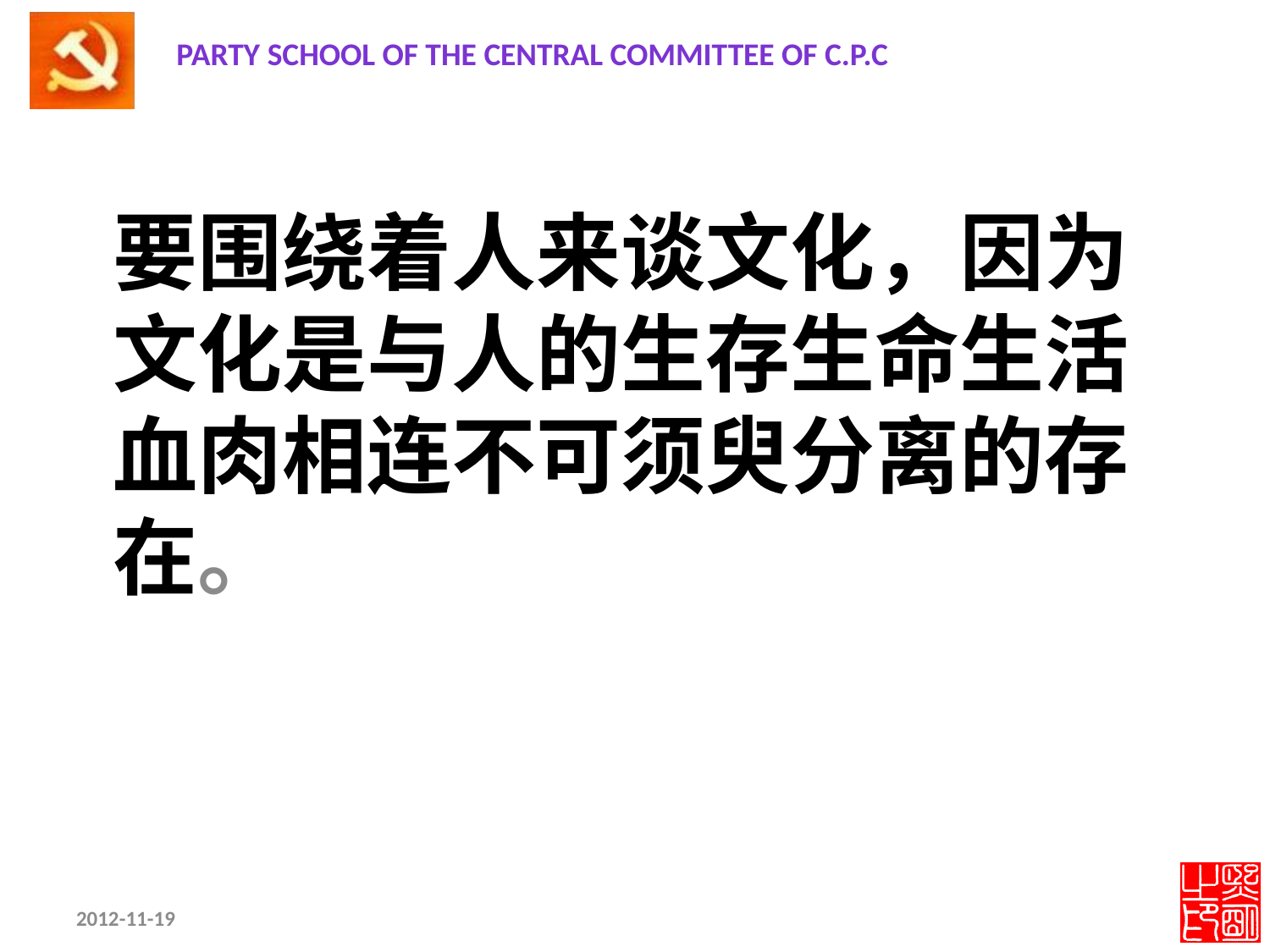

要围绕着人来谈文化，因为文化是与人的生存生命生活血肉相连不可须臾分离的存在。
#
2012-11-19